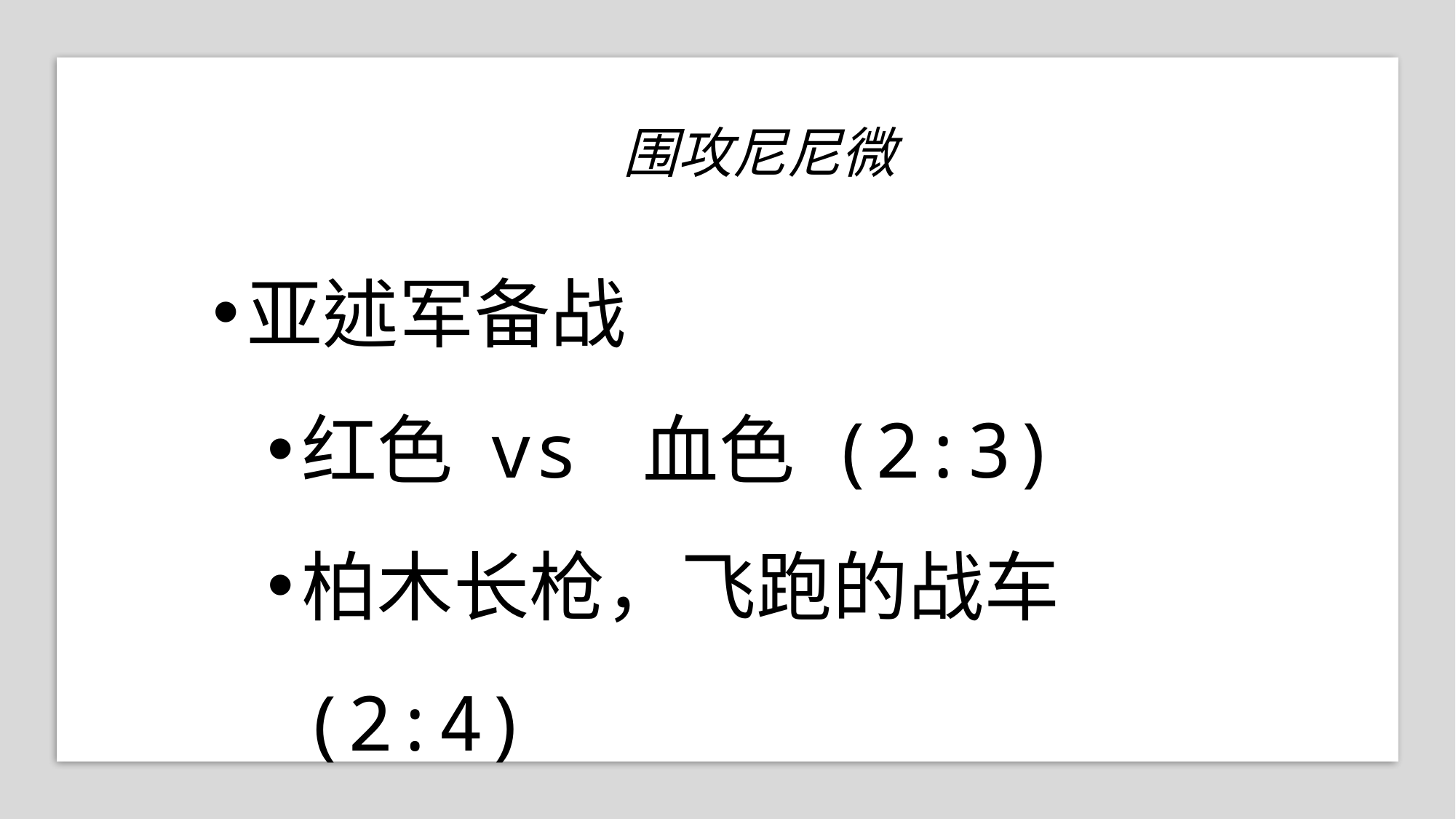

围攻尼尼微

亚述军备战
红色 vs 血色 (2:3)
柏木长枪，飞跑的战车 (2:4)

4